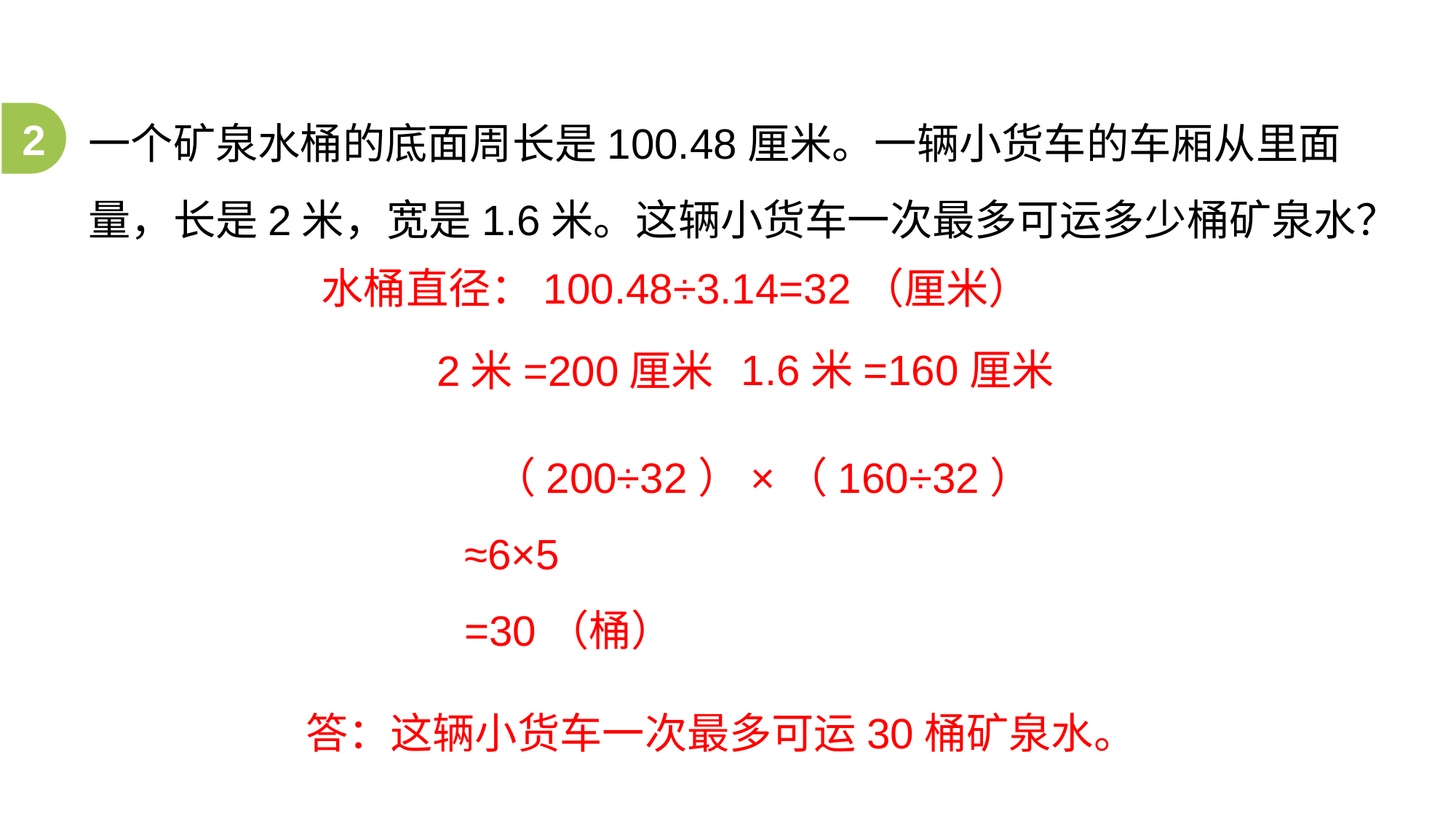

一个矿泉水桶的底面周长是100.48厘米。一辆小货车的车厢从里面量，长是2米，宽是1.6米。这辆小货车一次最多可运多少桶矿泉水？
2
水桶直径：100.48÷3.14=32（厘米）
1.6米=160厘米
2米=200厘米
  （200÷32）×（160÷32）
≈6×5
=30（桶）
答：这辆小货车一次最多可运30桶矿泉水。